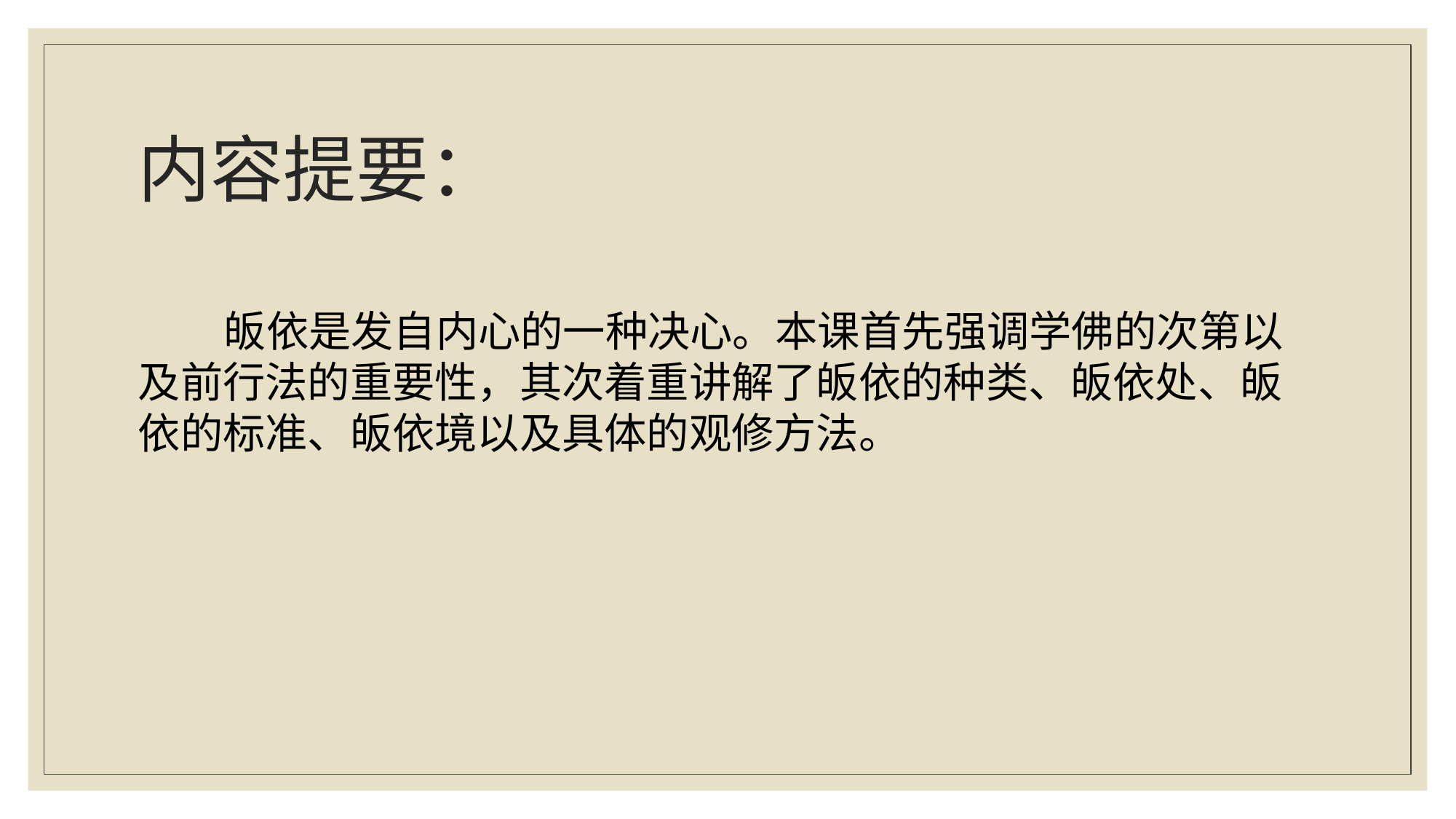

# 内容提要：
        皈依是发自内心的一种决心。本课首先强调学佛的次第以及前行法的重要性，其次着重讲解了皈依的种类、皈依处、皈依的标准、皈依境以及具体的观修方法。